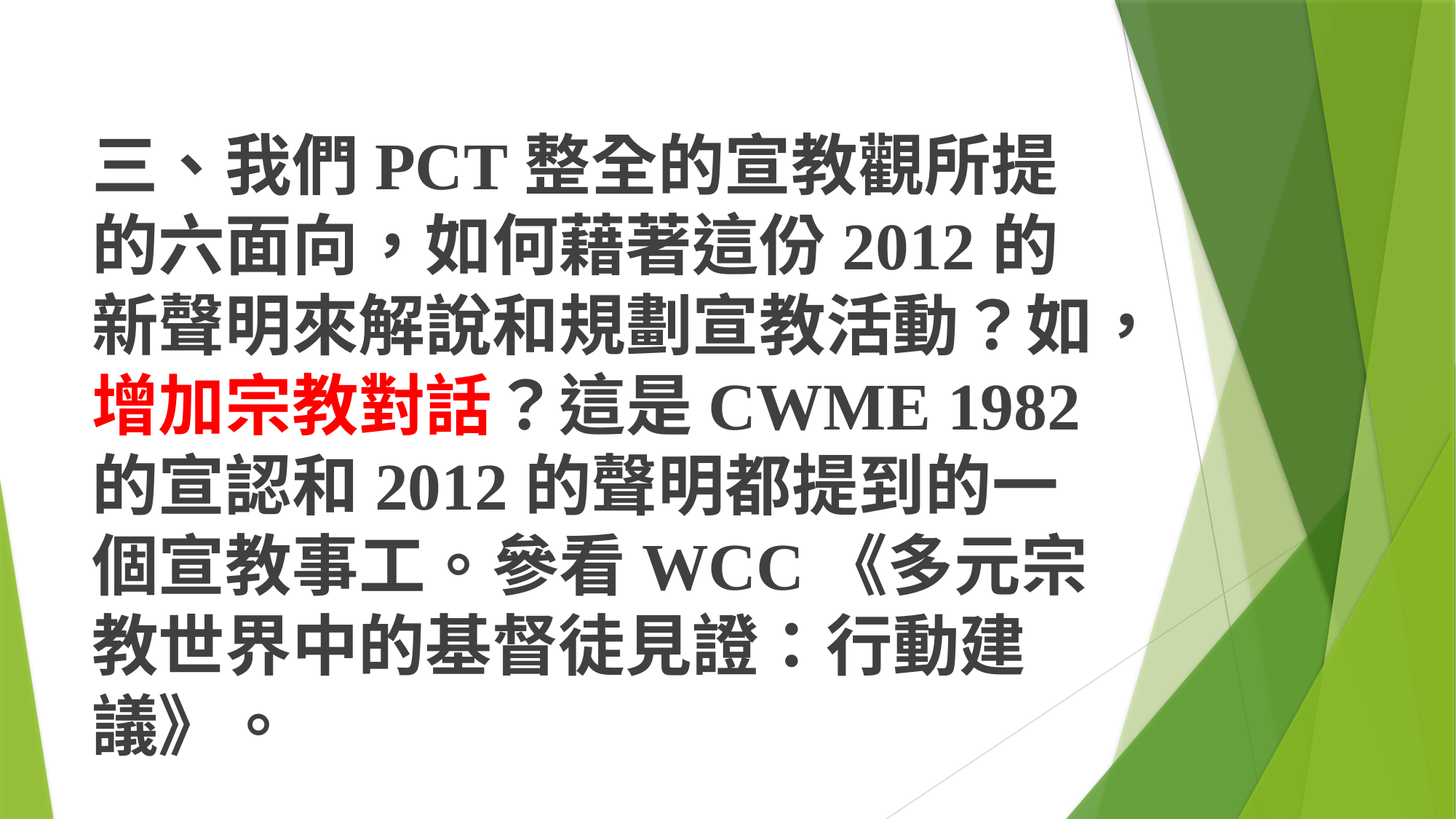

#
三、我們PCT整全的宣教觀所提的六面向，如何藉著這份2012的新聲明來解說和規劃宣教活動？如，增加宗教對話？這是CWME 1982的宣認和2012的聲明都提到的一個宣教事工。參看WCC《多元宗教世界中的基督徒見證：行動建議》。